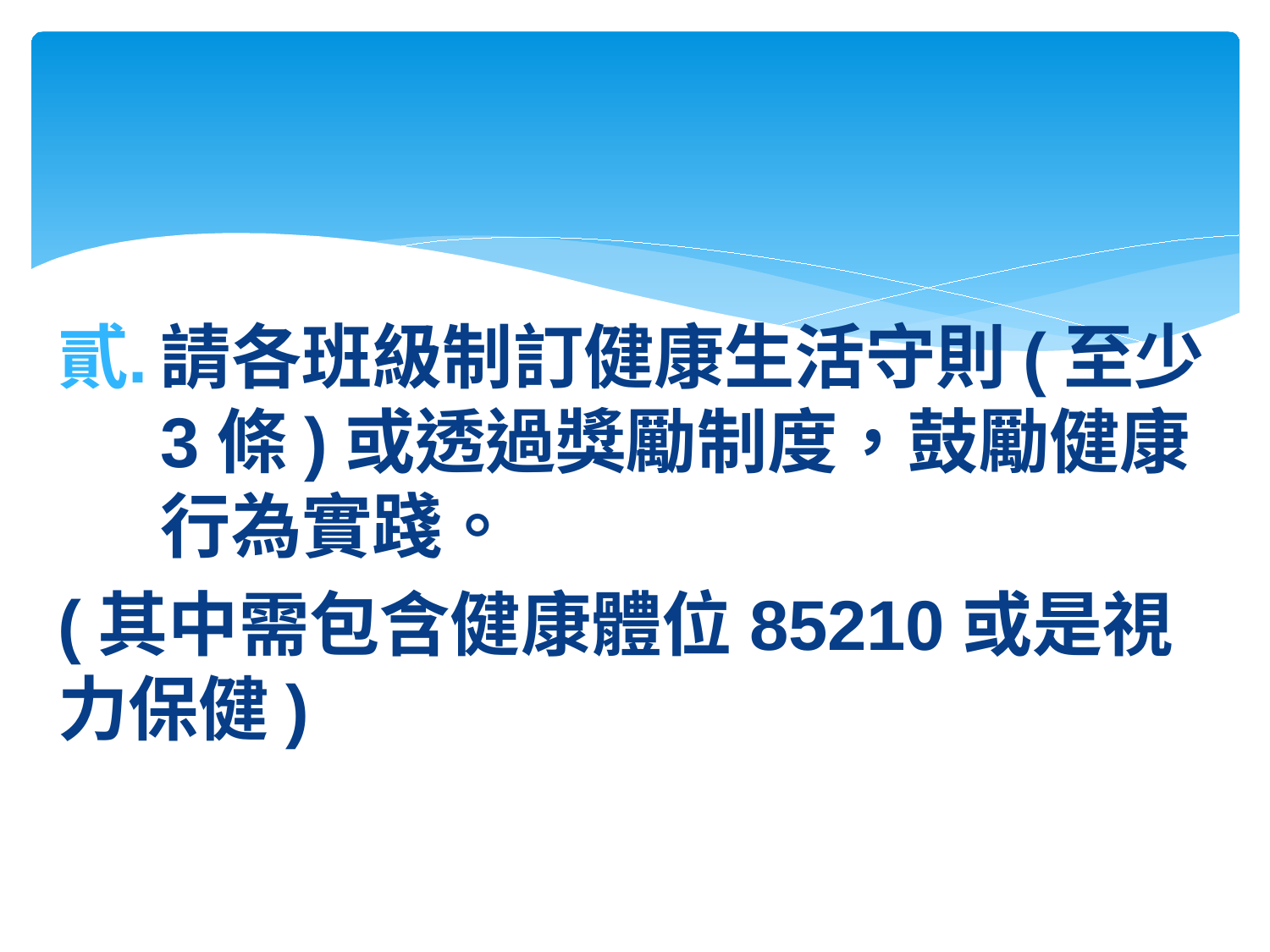

請各班級制訂健康生活守則(至少3條)或透過獎勵制度，鼓勵健康行為實踐。
(其中需包含健康體位85210或是視力保健)